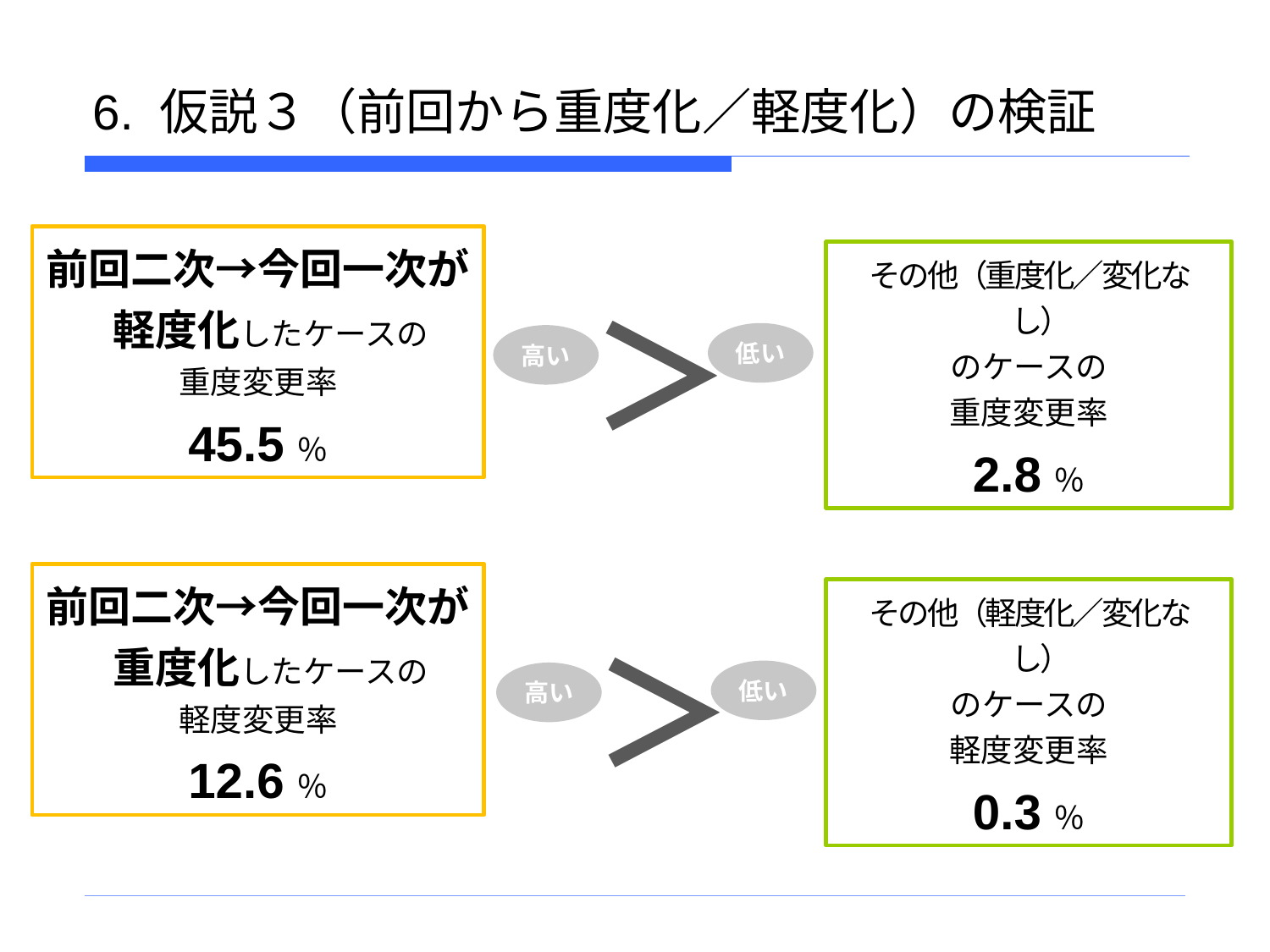

# 6. 仮説３（前回から重度化／軽度化）の検証
前回二次→今回一次が軽度化したケースの
重度変更率
45.5％
その他（重度化／変化なし）
のケースの
重度変更率
2.8％
＞
低い
高い
前回二次→今回一次が重度化したケースの
軽度変更率
12.6％
その他（軽度化／変化なし）
のケースの
軽度変更率
0.3％
＞
低い
高い